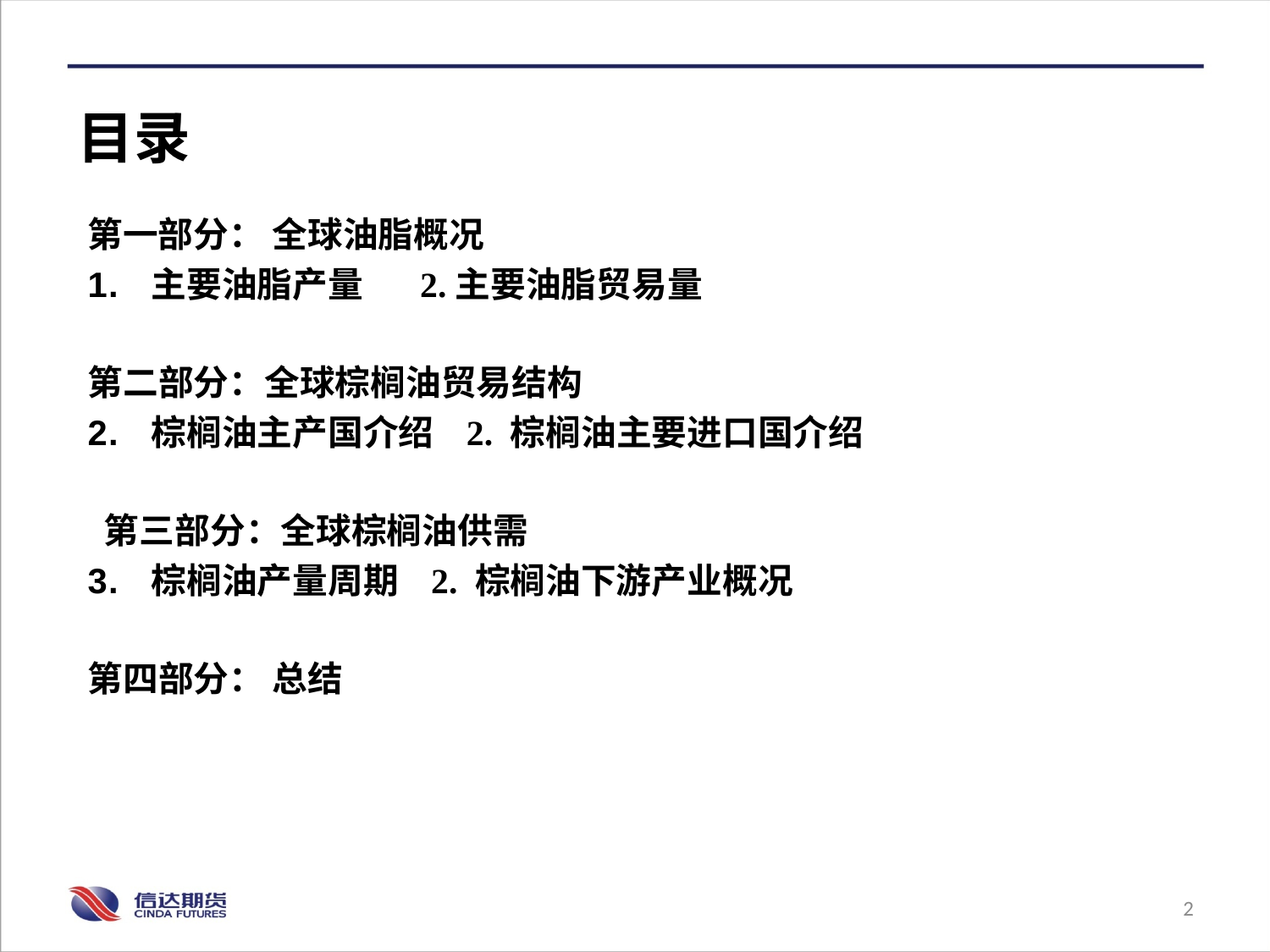

目录
第一部分： 全球油脂概况
主要油脂产量      2.主要油脂贸易量

第二部分：全球棕榈油贸易结构
棕榈油主产国介绍   2. 棕榈油主要进口国介绍

 第三部分：全球棕榈油供需
棕榈油产量周期   2. 棕榈油下游产业概况

第四部分： 总结
2